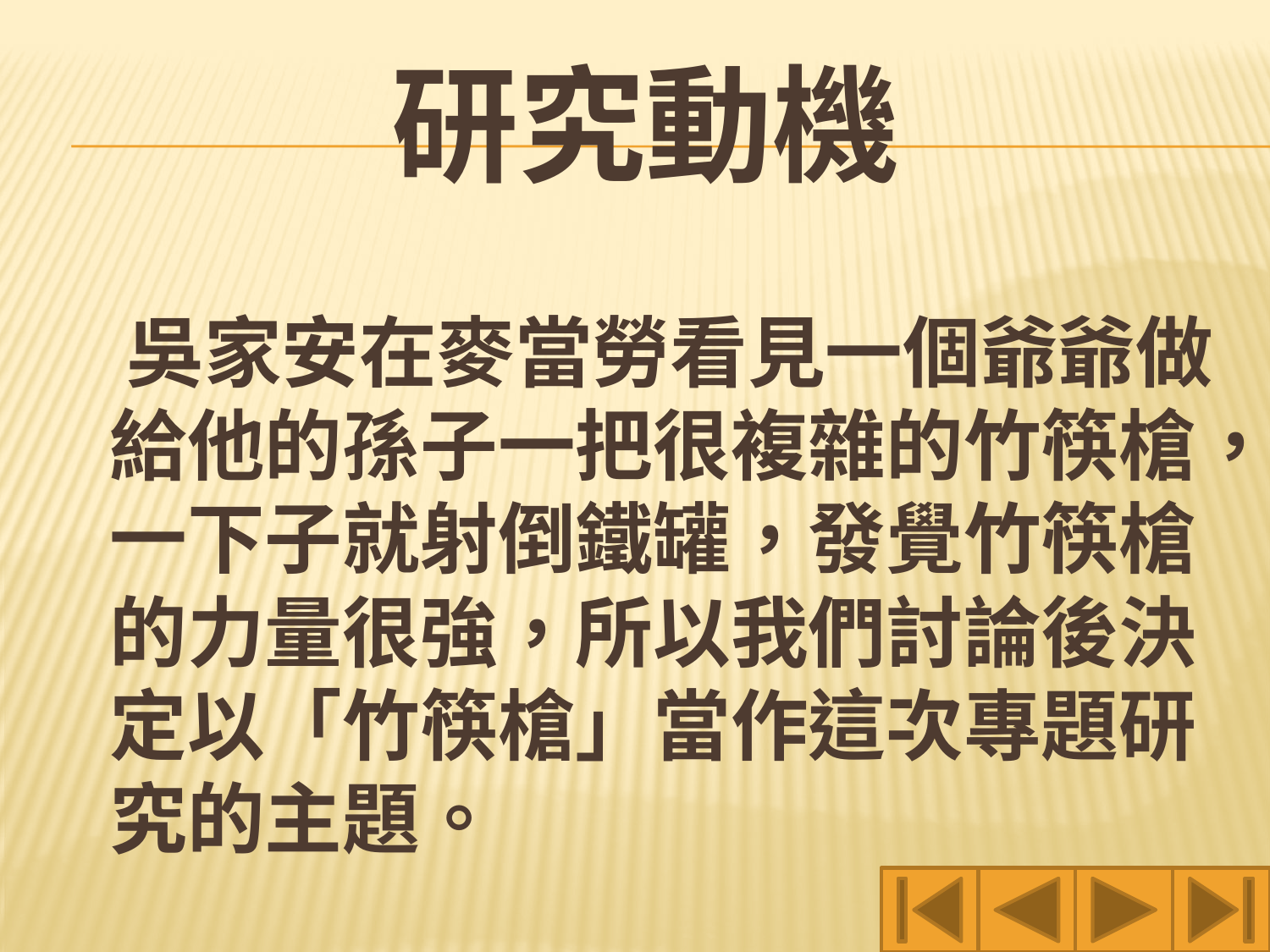

# 研究動機
   吳家安在麥當勞看見一個爺爺做給他的孫子一把很複雜的竹筷槍，一下子就射倒鐵罐，發覺竹筷槍的力量很強，所以我們討論後決定以「竹筷槍」當作這次專題研究的主題。